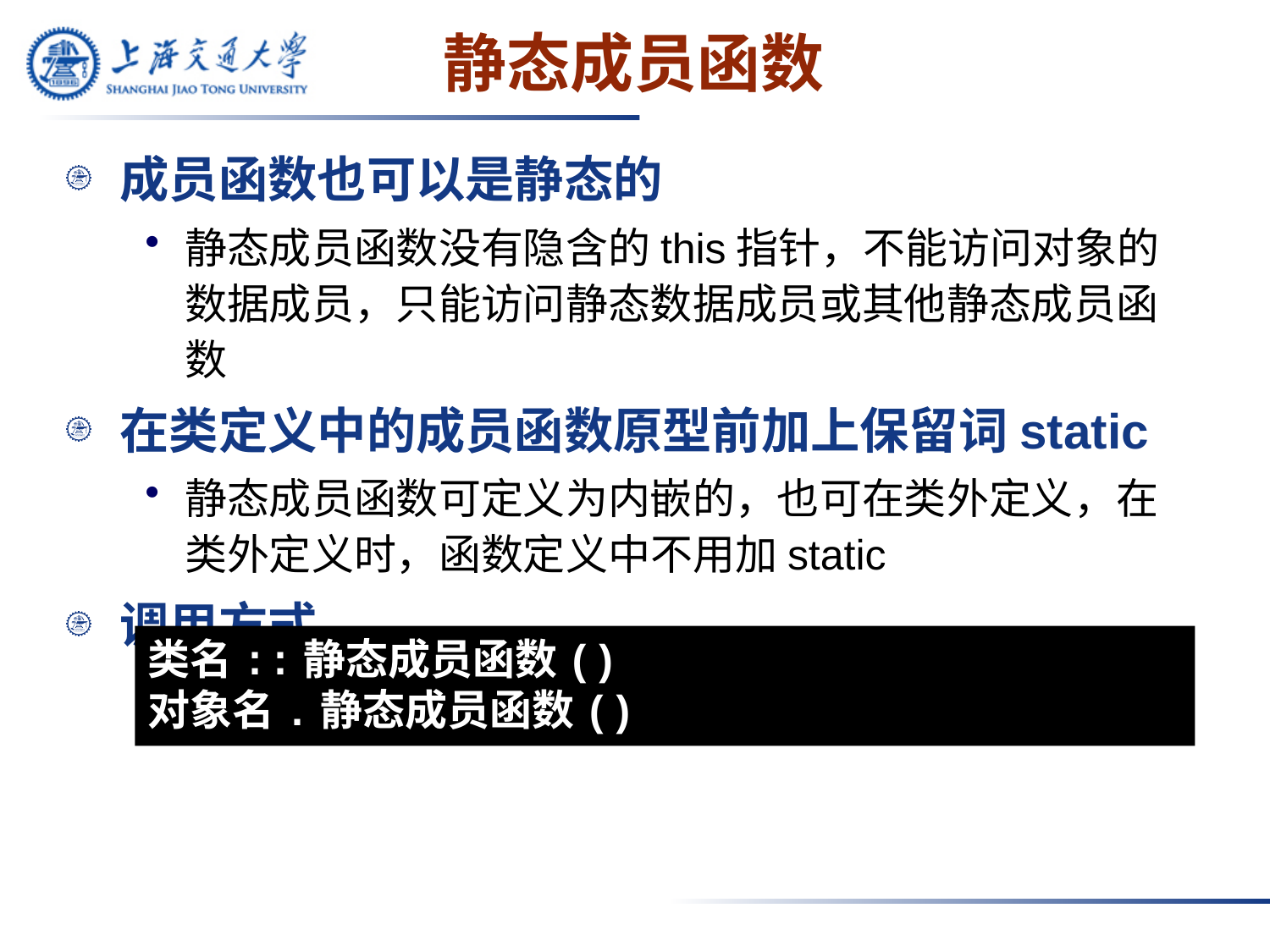

# 静态成员函数
成员函数也可以是静态的
静态成员函数没有隐含的this指针，不能访问对象的数据成员，只能访问静态数据成员或其他静态成员函数
在类定义中的成员函数原型前加上保留词static
静态成员函数可定义为内嵌的，也可在类外定义，在类外定义时，函数定义中不用加static
调用方式
类名::静态成员函数()
对象名.静态成员函数()